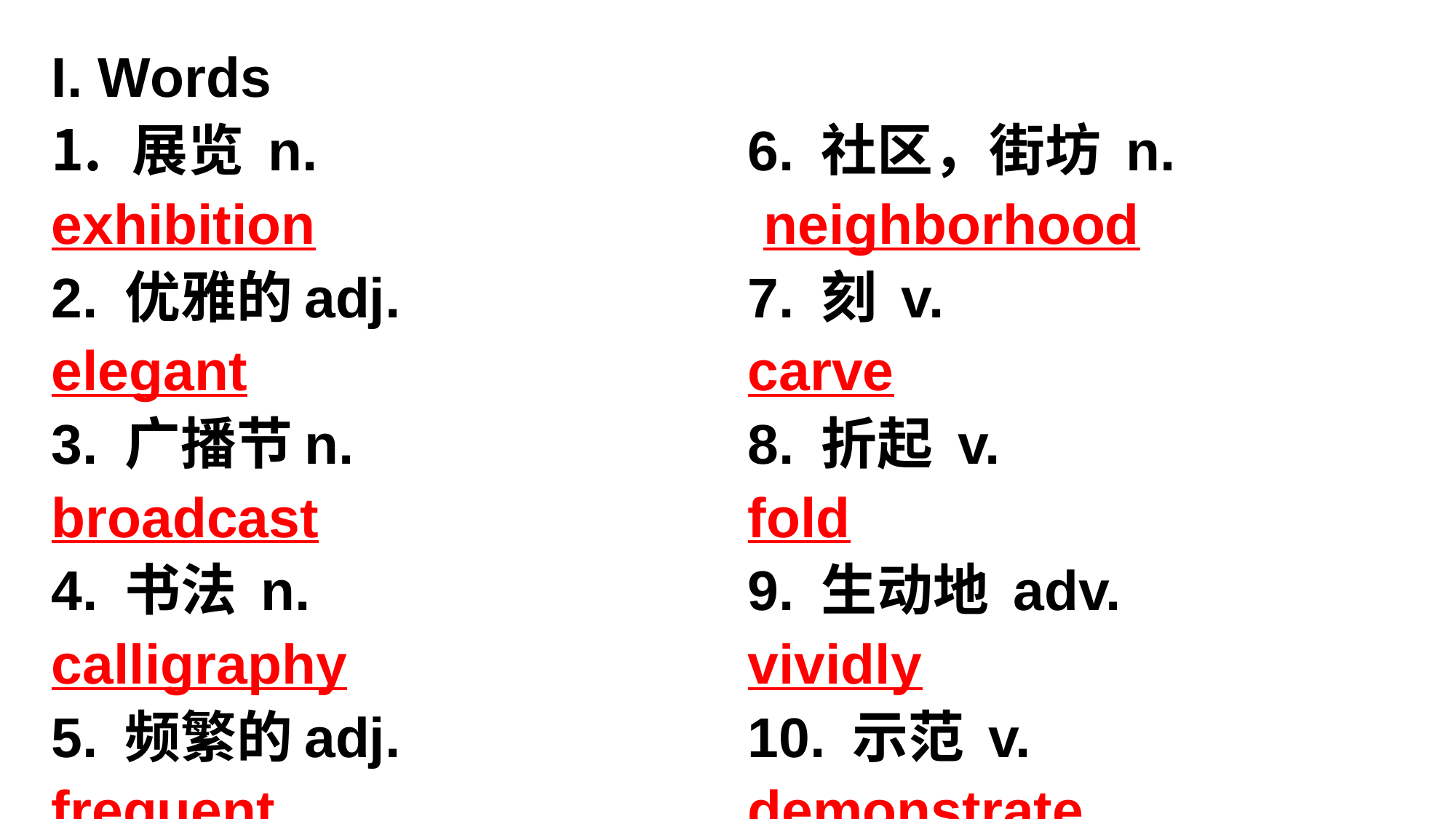

I. Words
展览 n.
exhibition
2. 优雅的adj.
elegant
3. 广播节n.
broadcast
4. 书法 n.
calligraphy
5. 频繁的adj.
frequent

6. 社区，街坊 n.
 neighborhood
7. 刻 v.
carve
8. 折起 v.
fold
9. 生动地 adv.
vividly
10. 示范 v.
demonstrate

#